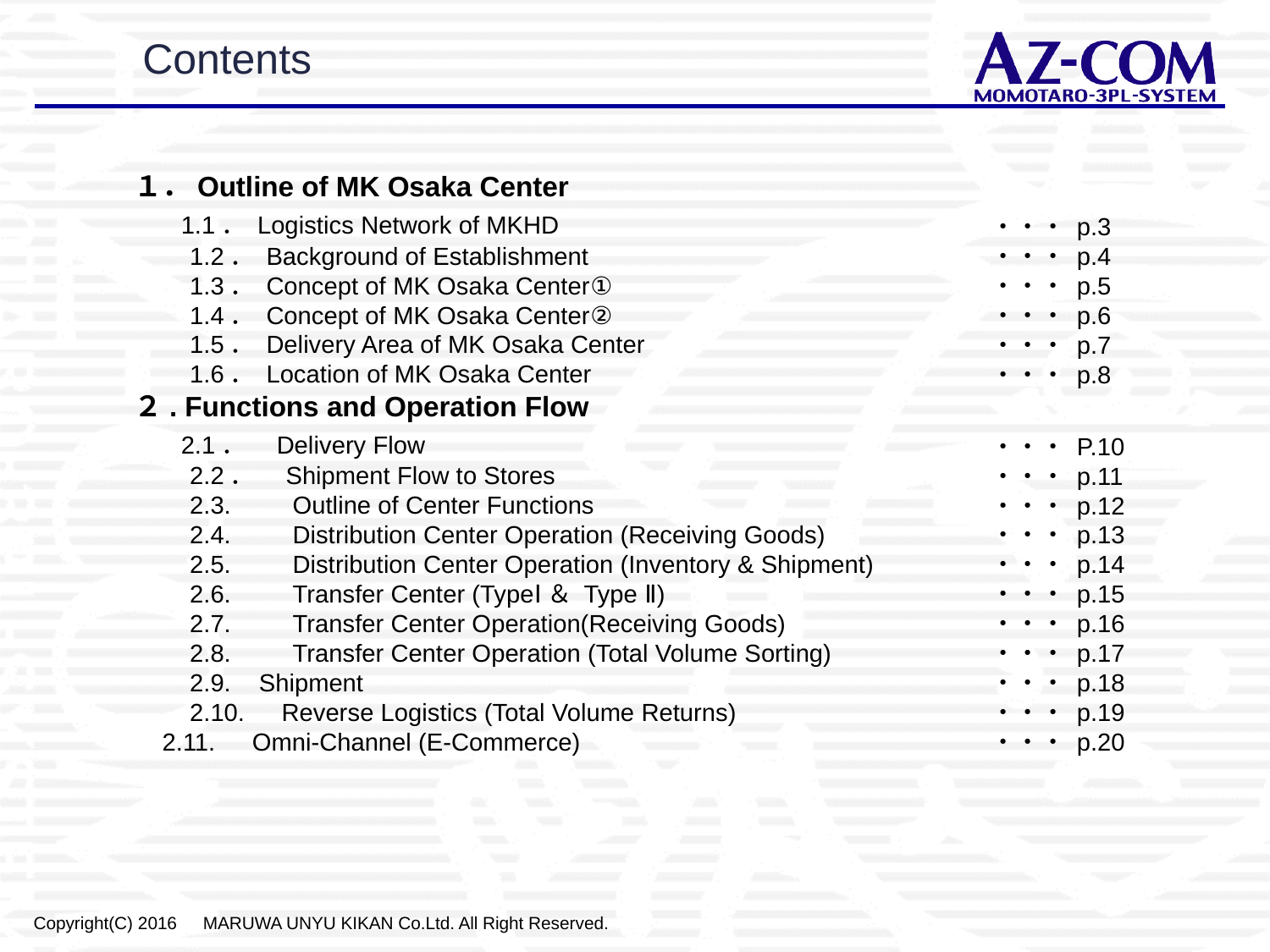

Contents
１．Outline of MK Osaka Center
　 1.1． Logistics Network of MKHD
　　1.2． Background of Establishment
　　1.3． Concept of MK Osaka Center①
　　1.4． Concept of MK Osaka Center②
　　1.5． Delivery Area of MK Osaka Center
　　1.6． Location of MK Osaka Center
２. Functions and Operation Flow
　 2.1．　Delivery Flow
　　2.2．　Shipment Flow to Stores
　　2.3.　　Outline of Center Functions
　　2.4.　　Distribution Center Operation (Receiving Goods)
　　2.5.　　Distribution Center Operation (Inventory & Shipment)
　　2.6.　　Transfer Center (TypeⅠ＆ Type Ⅱ)
　　2.7.　　Transfer Center Operation(Receiving Goods)
　　2.8.　　Transfer Center Operation (Total Volume Sorting)
　　2.9.    Shipment
　　2.10.　Reverse Logistics (Total Volume Returns)
    2.11.　Omni-Channel (E-Commerce)

 ・・・ p.3
 ・・・ p.4
 ・・・ p.5
 ・・・ p.6
 ・・・ p.7
 ・・・ p.8

 ・・・ P.10
 ・・・ p.11
 ・・・ p.12
 ・・・ p.13
 ・・・ p.14
 ・・・ p.15
 ・・・ p.16
 ・・・ p.17
 ・・・ p.18
 ・・・ p.19
 ・・・ p.20